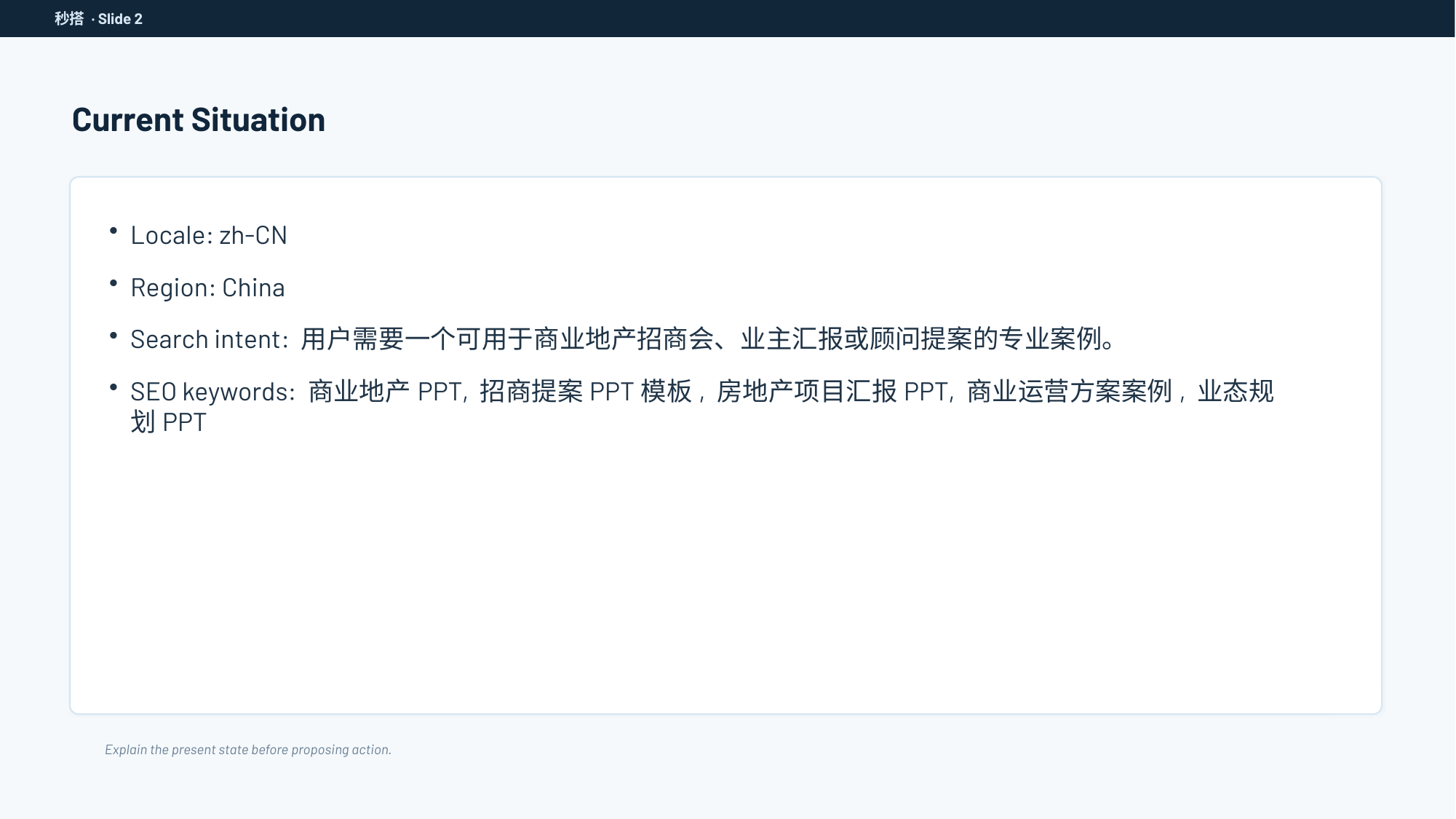

秒搭 · Slide 2
Current Situation

Locale: zh-CN
Region: China
Search intent: 用户需要一个可用于商业地产招商会、业主汇报或顾问提案的专业案例。
SEO keywords: 商业地产PPT, 招商提案PPT模板, 房地产项目汇报PPT, 商业运营方案案例, 业态规划PPT
Explain the present state before proposing action.